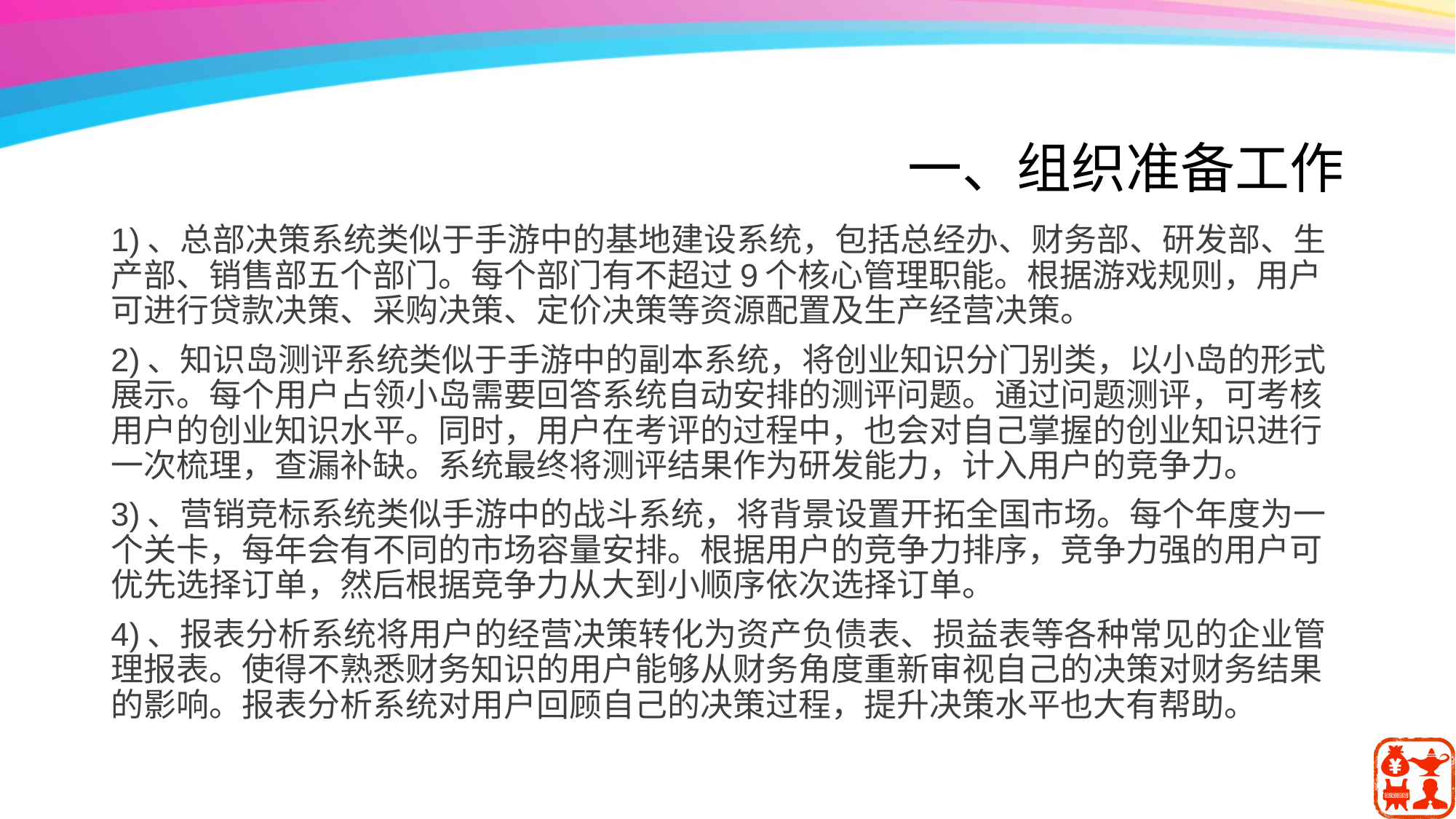

# 一、组织准备工作
1)、总部决策系统类似于手游中的基地建设系统，包括总经办、财务部、研发部、生产部、销售部五个部门。每个部门有不超过9个核心管理职能。根据游戏规则，用户可进行贷款决策、采购决策、定价决策等资源配置及生产经营决策。
2)、知识岛测评系统类似于手游中的副本系统，将创业知识分门别类，以小岛的形式展示。每个用户占领小岛需要回答系统自动安排的测评问题。通过问题测评，可考核用户的创业知识水平。同时，用户在考评的过程中，也会对自己掌握的创业知识进行一次梳理，查漏补缺。系统最终将测评结果作为研发能力，计入用户的竞争力。
3)、营销竞标系统类似手游中的战斗系统，将背景设置开拓全国市场。每个年度为一个关卡，每年会有不同的市场容量安排。根据用户的竞争力排序，竞争力强的用户可优先选择订单，然后根据竞争力从大到小顺序依次选择订单。
4)、报表分析系统将用户的经营决策转化为资产负债表、损益表等各种常见的企业管理报表。使得不熟悉财务知识的用户能够从财务角度重新审视自己的决策对财务结果的影响。报表分析系统对用户回顾自己的决策过程，提升决策水平也大有帮助。